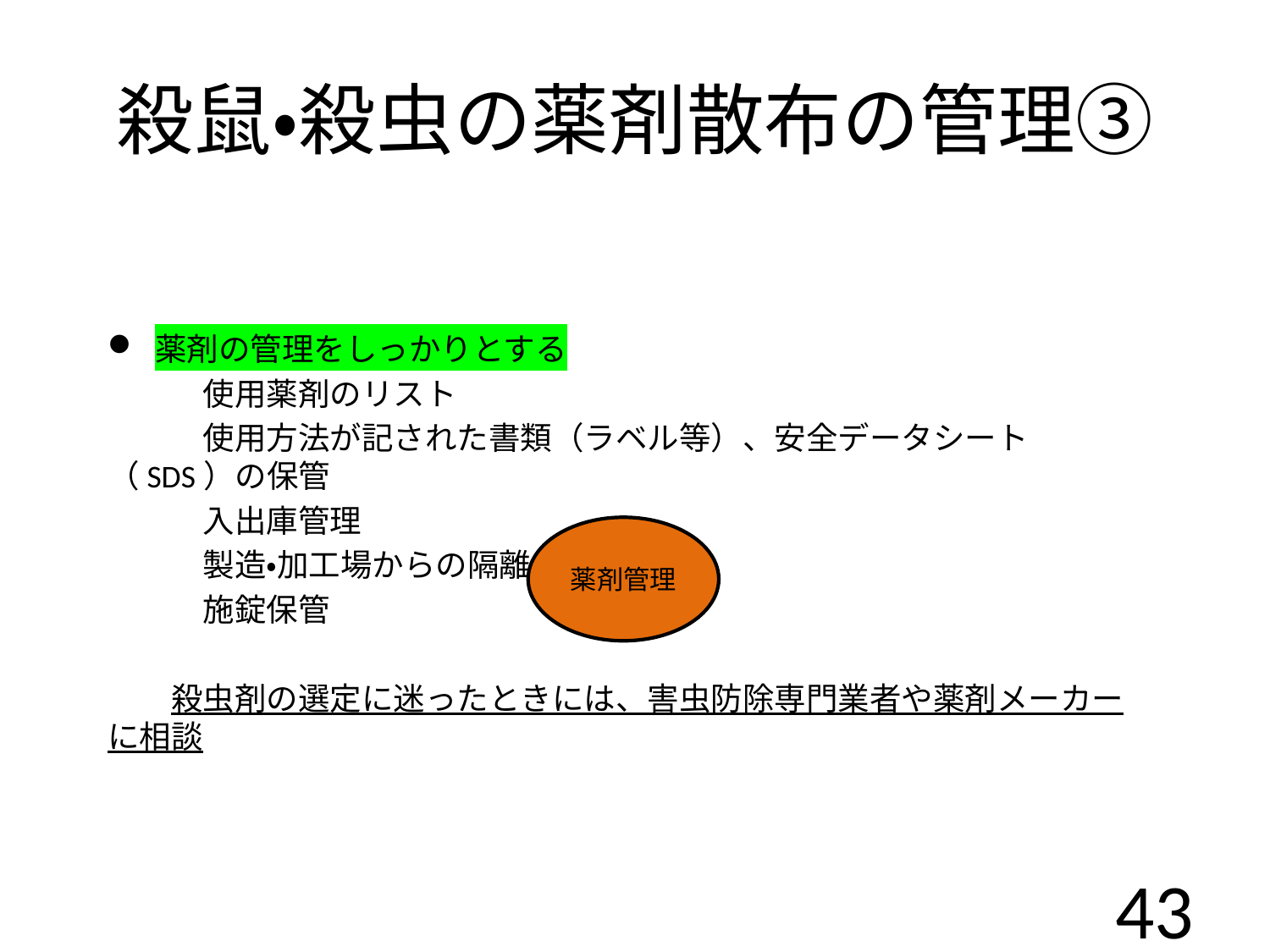

# 殺鼠・殺虫の薬剤散布の管理③
薬剤の管理をしっかりとする
　　　使用薬剤のリスト
　　　使用方法が記された書類（ラベル等）、安全データシート（SDS）の保管
　　　入出庫管理
　　　製造・加工場からの隔離
　　　施錠保管

　　殺虫剤の選定に迷ったときには、害虫防除専門業者や薬剤メーカーに相談
薬剤管理
43